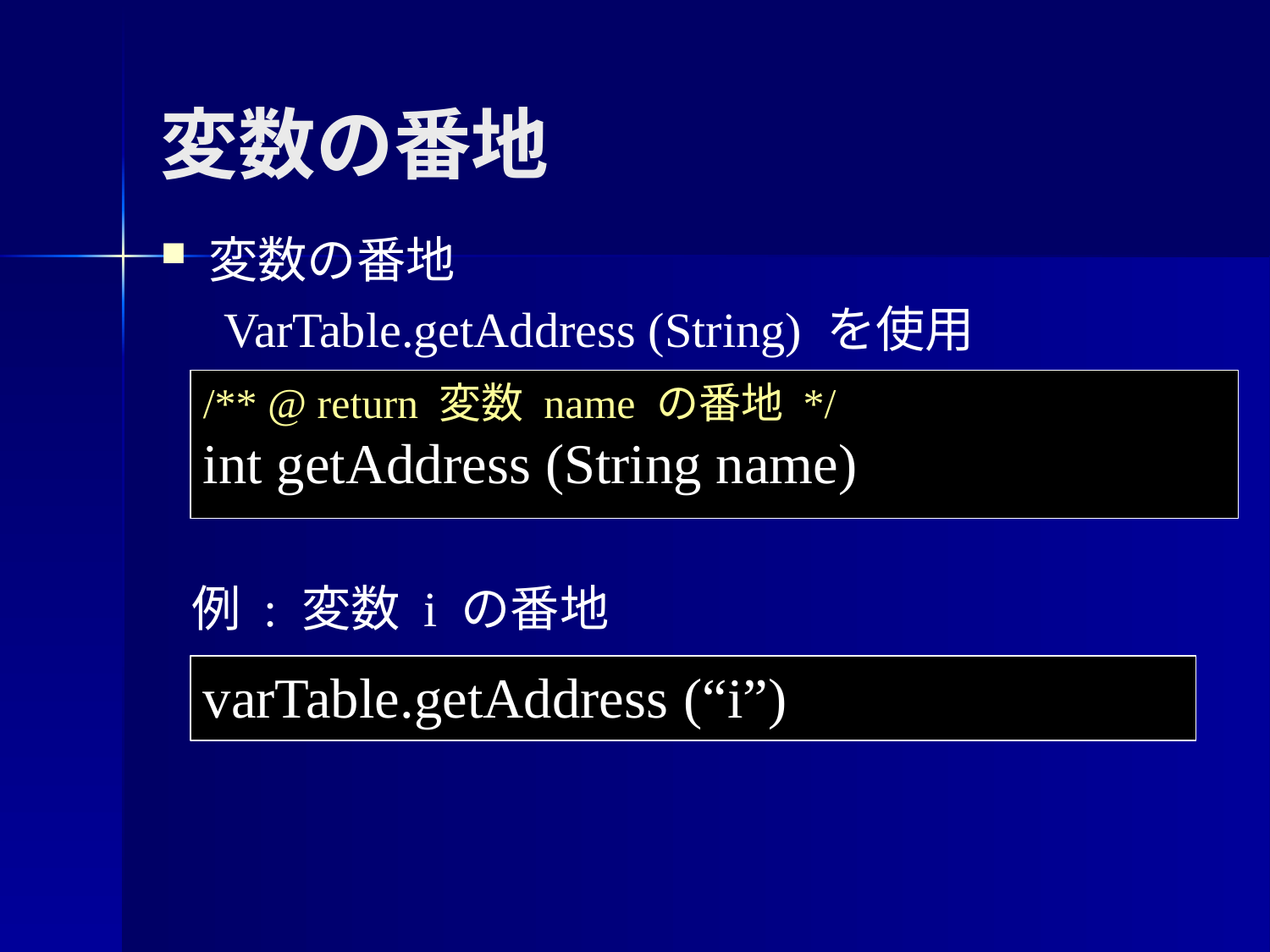

変数の番地
変数の番地
VarTable.getAddress (String) を使用
/** @ return 変数 name の番地 */
int getAddress (String name)
例 : 変数 i の番地
varTable.getAddress (“i”)